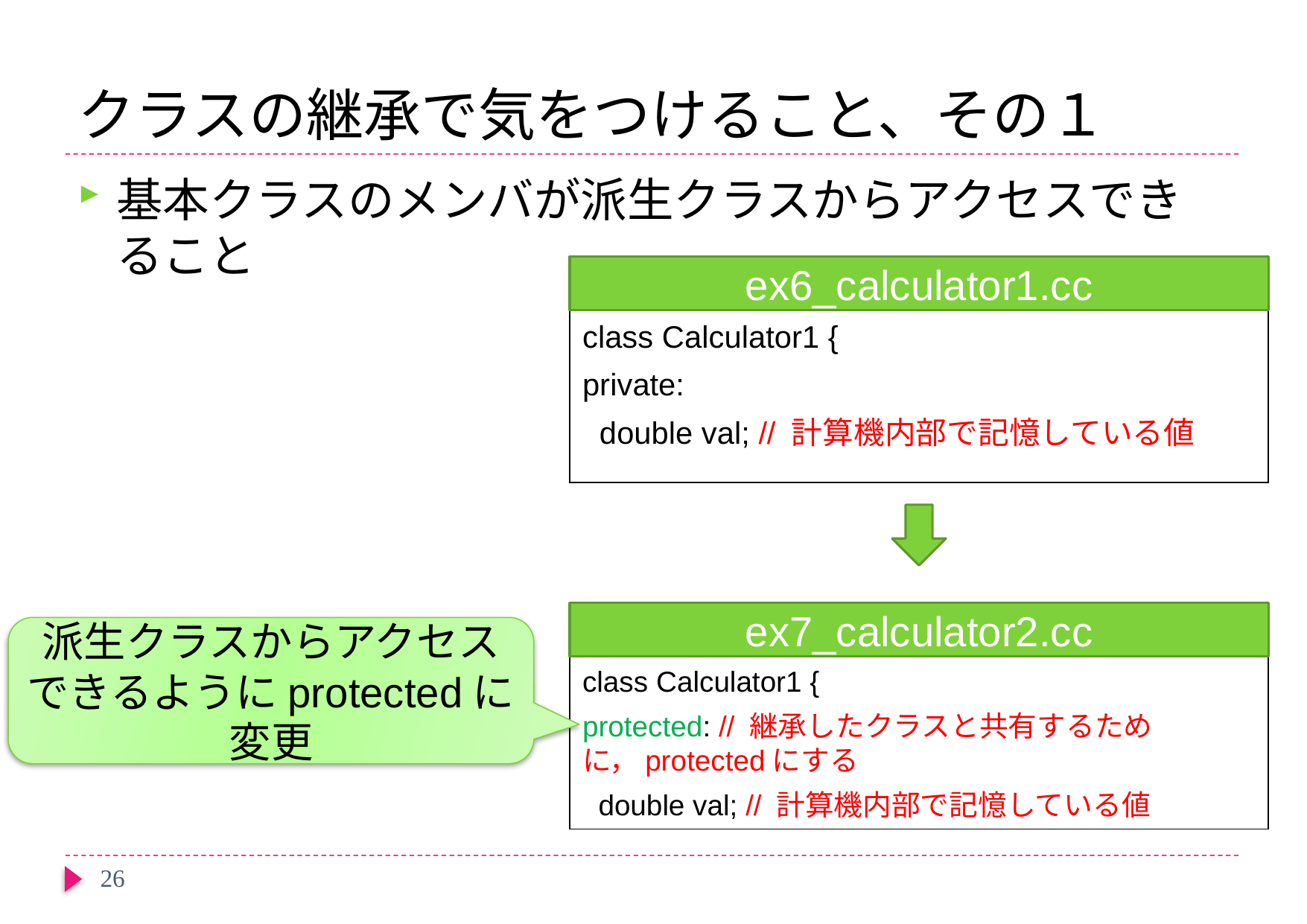

# クラスの継承で気をつけること、その１
基本クラスのメンバが派生クラスからアクセスできること
ex6_calculator1.cc
class Calculator1 {
private:
  double val; // 計算機内部で記憶している値

ex7_calculator2.cc
派生クラスからアクセスできるようにprotectedに変更
class Calculator1 {
protected: // 継承したクラスと共有するために，protectedにする
  double val; // 計算機内部で記憶している値
26